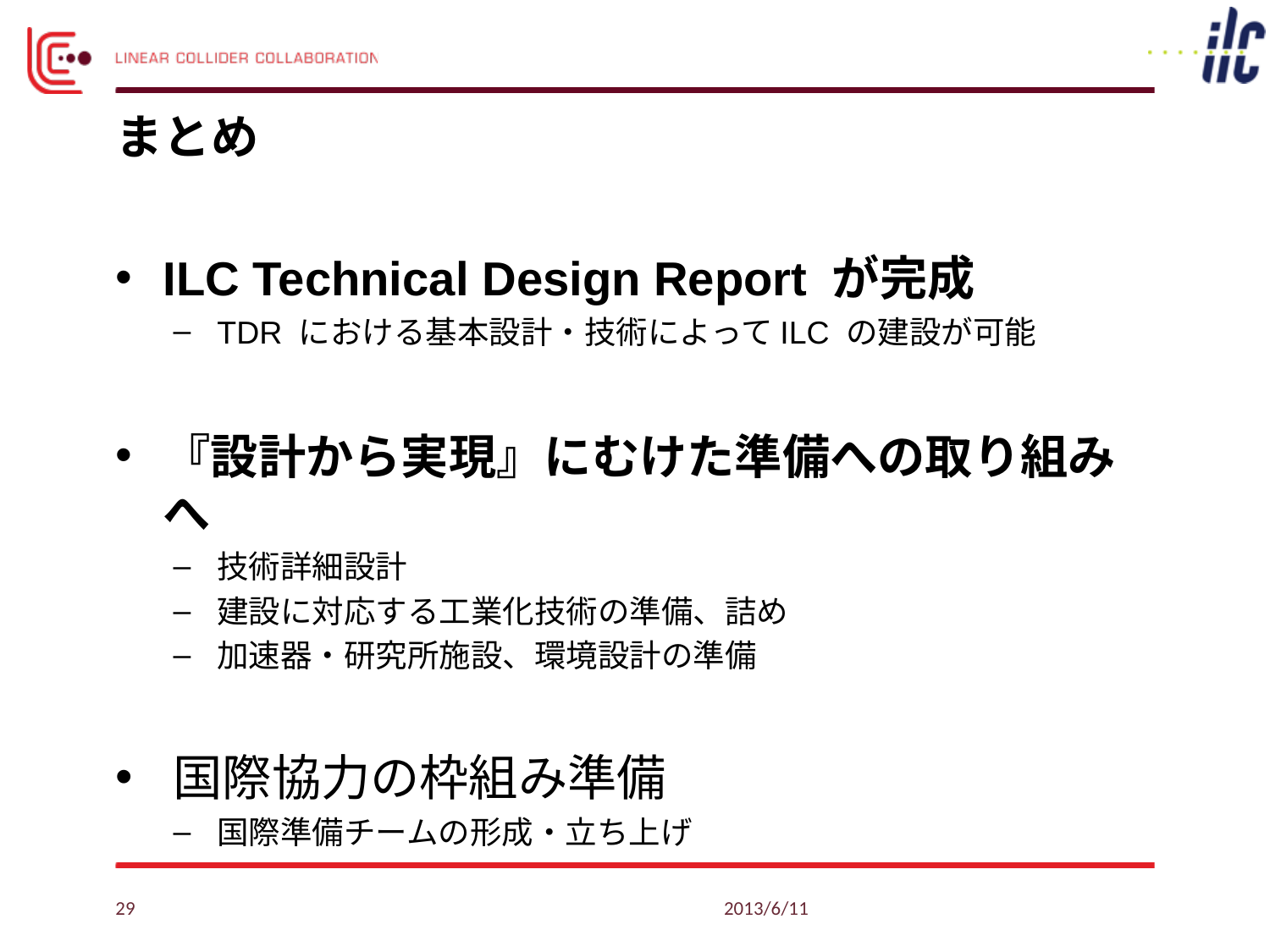

# まとめ
ILC Technical Design Report が完成
TDR における基本設計・技術によってILC の建設が可能

『設計から実現』にむけた準備への取り組みへ
技術詳細設計
建設に対応する工業化技術の準備、詰め
加速器・研究所施設、環境設計の準備

国際協力の枠組み準備
国際準備チームの形成・立ち上げ

29
2013/6/11